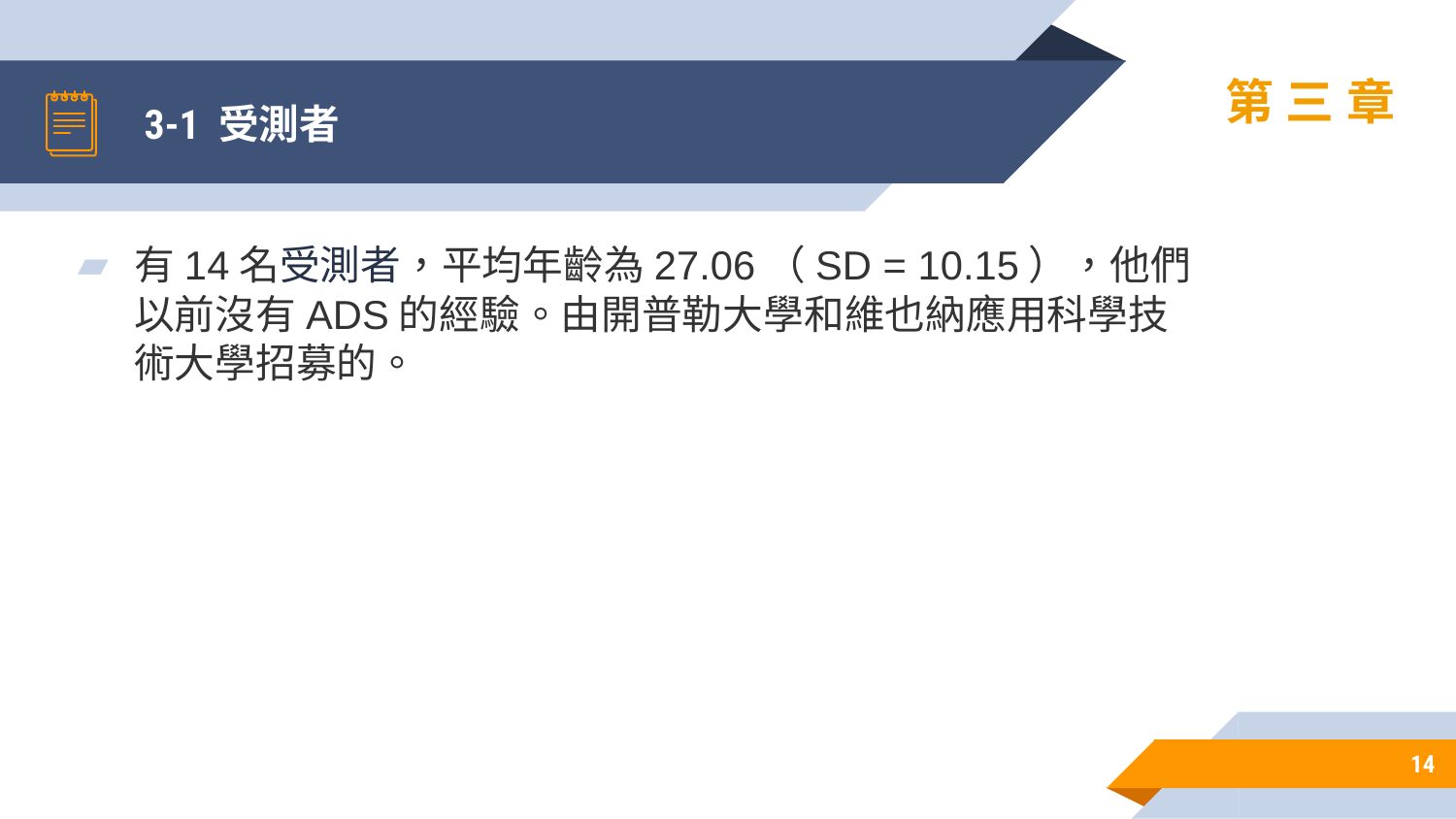

# 3-1 受測者
第三章

有14名受測者，平均年齡為27.06（SD = 10.15），他們以前沒有ADS的經驗。由開普勒大學和維也納應用科學技術大學招募的。
14